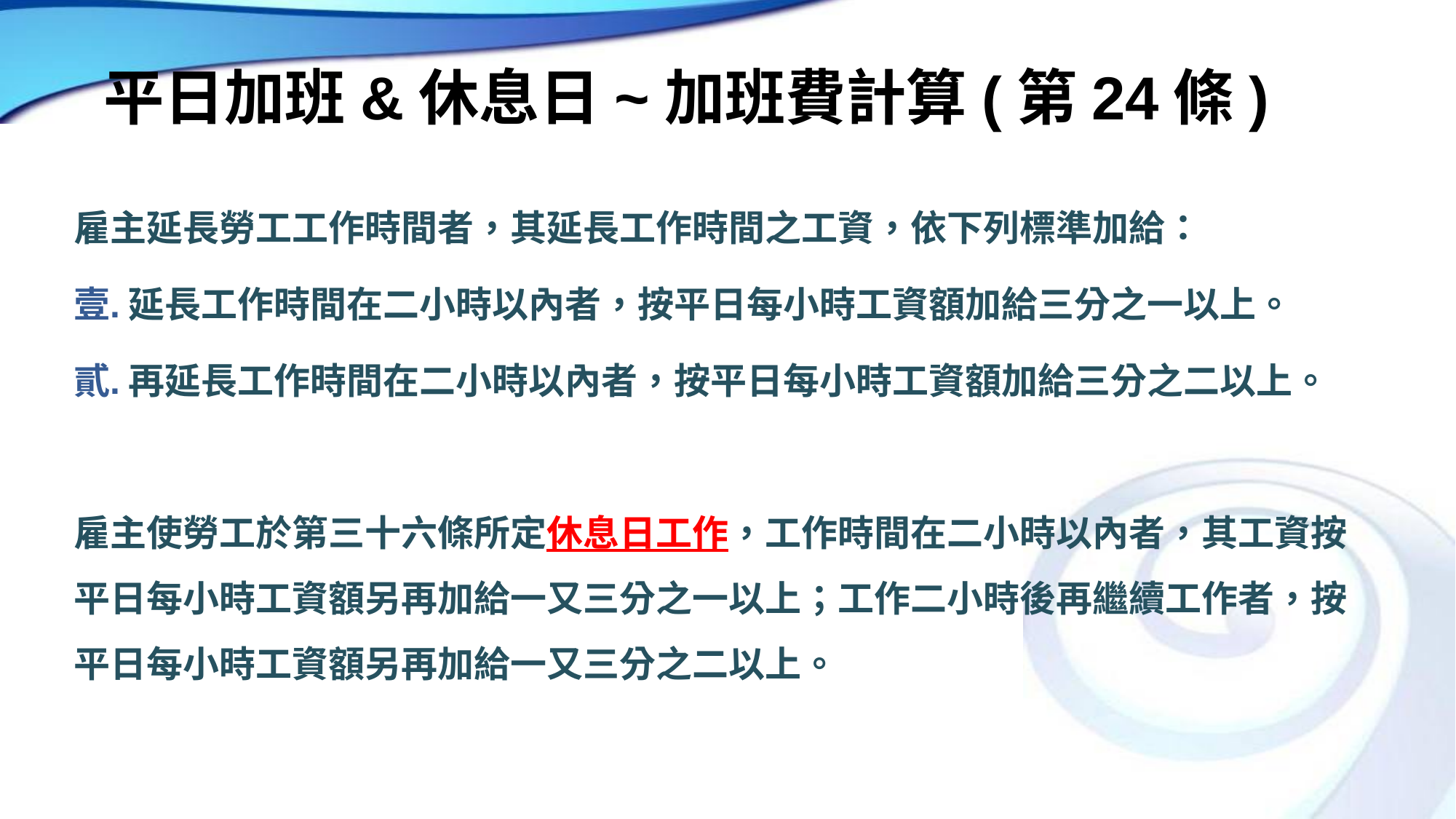

# 平日加班&休息日~加班費計算(第24條)
雇主延長勞工工作時間者，其延長工作時間之工資，依下列標準加給：
延長工作時間在二小時以內者，按平日每小時工資額加給三分之一以上。
再延長工作時間在二小時以內者，按平日每小時工資額加給三分之二以上。

雇主使勞工於第三十六條所定休息日工作，工作時間在二小時以內者，其工資按平日每小時工資額另再加給一又三分之一以上；工作二小時後再繼續工作者，按平日每小時工資額另再加給一又三分之二以上。